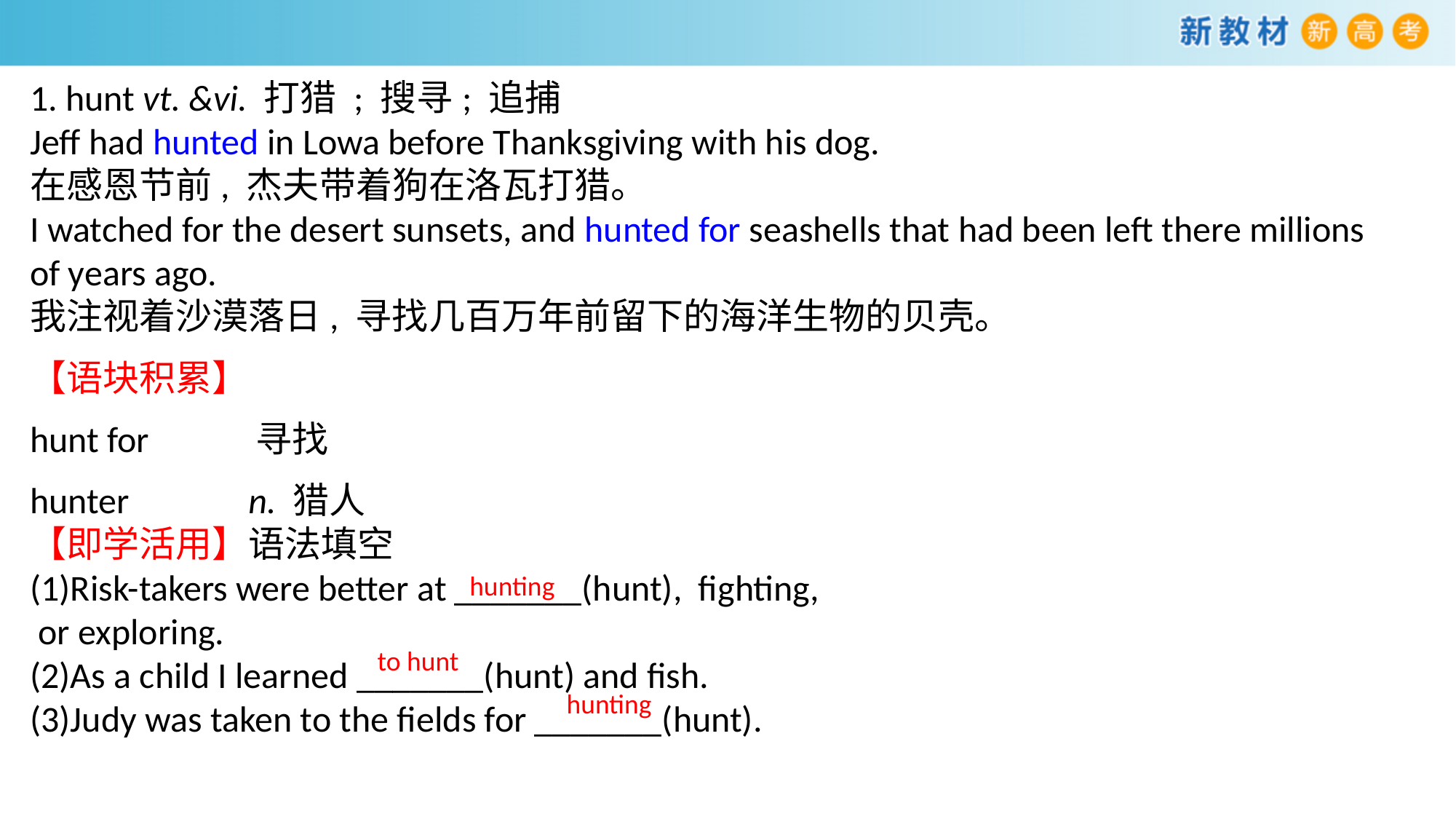

1. hunt vt. &vi. 打猎 ; 搜寻; 追捕
Jeff had hunted in Lowa before Thanksgiving with his dog.
在感恩节前, 杰夫带着狗在洛瓦打猎。
I watched for the desert sunsets, and hunted for seashells that had been left there millions of years ago.
我注视着沙漠落日, 寻找几百万年前留下的海洋生物的贝壳。
【语块积累】
hunt for　　   寻找
hunter		n. 猎人
【即学活用】语法填空
(1)Risk-takers were better at _______(hunt),  fighting,
 or exploring.
(2)As a child I learned _______(hunt) and fish.
(3)Judy was taken to the fields for _______(hunt).

hunting
to hunt
hunting